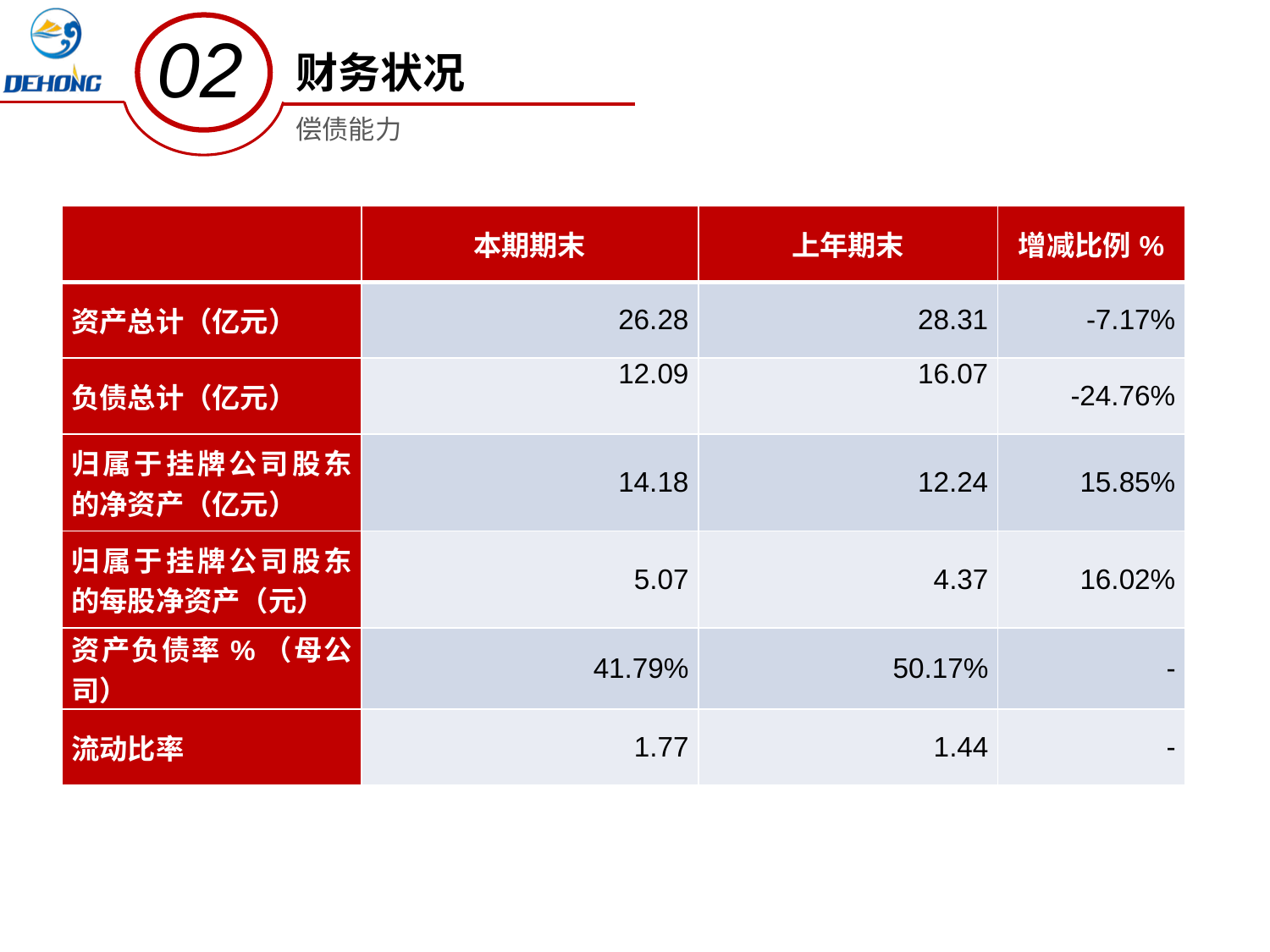

02
财务状况

偿债能力
|  | 本期期末 | 上年期末 | 增减比例% |
| --- | --- | --- | --- |
| 资产总计（亿元） | 26.28 | 28.31 | -7.17% |
| 负债总计（亿元） | 12.09 | 16.07 | -24.76% |
| 归属于挂牌公司股东的净资产（亿元） | 14.18 | 12.24 | 15.85% |
| 归属于挂牌公司股东的每股净资产（元） | 5.07 | 4.37 | 16.02% |
| 资产负债率%（母公司） | 41.79% | 50.17% | - |
| 流动比率 | 1.77 | 1.44 | - |